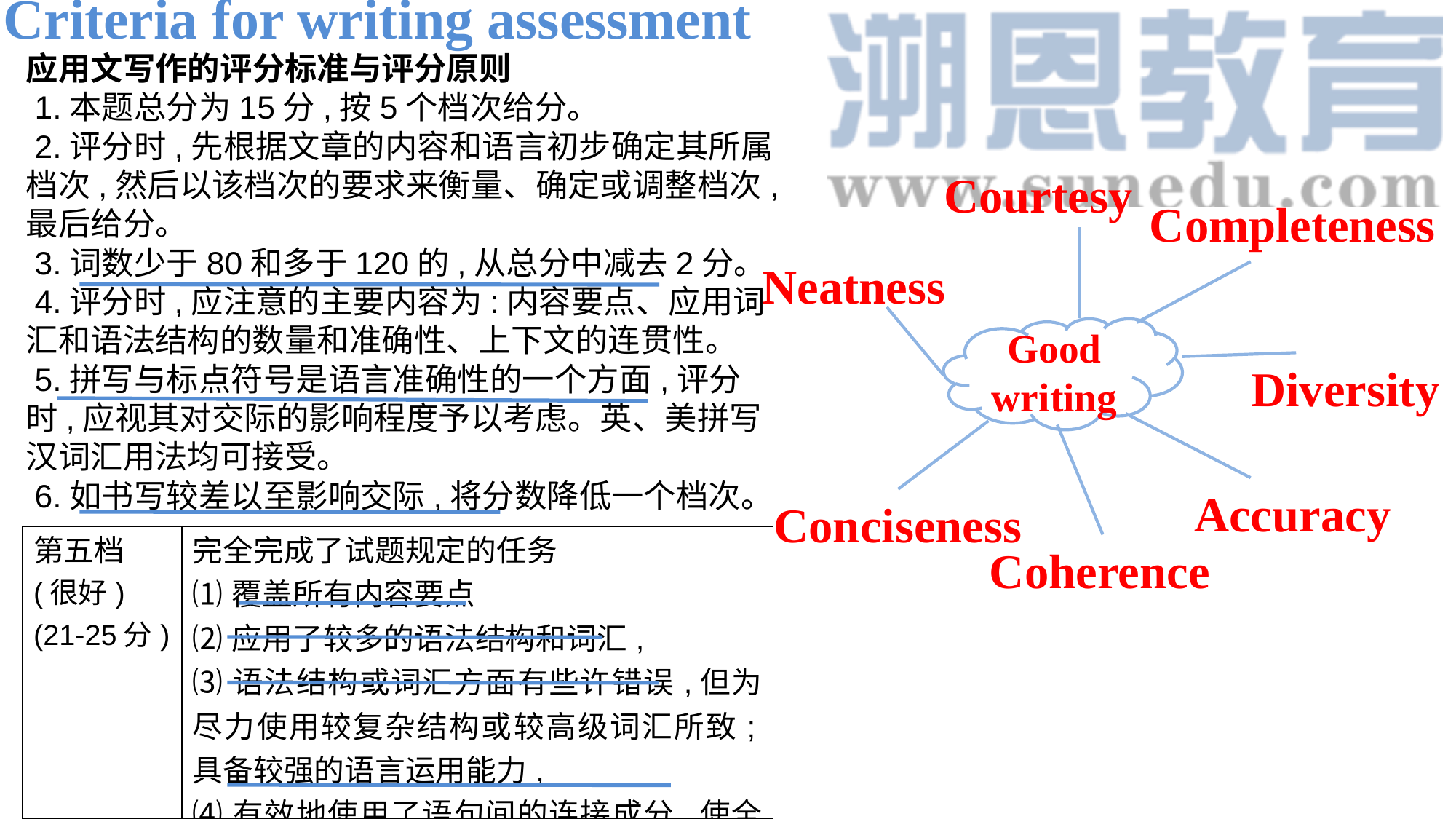

Criteria for writing assessment
应用文写作的评分标准与评分原则
 1.本题总分为15分,按5个档次给分。
 2.评分时,先根据文章的内容和语言初步确定其所属档次,然后以该档次的要求来衡量、确定或调整档次,最后给分。
 3.词数少于80和多于120的,从总分中减去2分。
 4.评分时,应注意的主要内容为:内容要点、应用词汇和语法结构的数量和准确性、上下文的连贯性。
 5.拼写与标点符号是语言准确性的一个方面,评分时,应视其对交际的影响程度予以考虑。英、美拼写汉词汇用法均可接受。
 6.如书写较差以至影响交际,将分数降低一个档次。
Courtesy
Completeness
Neatness
Good writing
Diversity
Accuracy
Conciseness
| 第五档 (很好) (21-25分) | 完全完成了试题规定的任务 ⑴覆盖所有内容要点 ⑵应用了较多的语法结构和词汇, ⑶语法结构或词汇方面有些许错误,但为尽力使用较复杂结构或较高级词汇所致;具备较强的语言运用能力, ⑷有效地使用了语句间的连接成分,使全文结构紧凑完全达到了预期的写作目的 |
| --- | --- |
Coherence